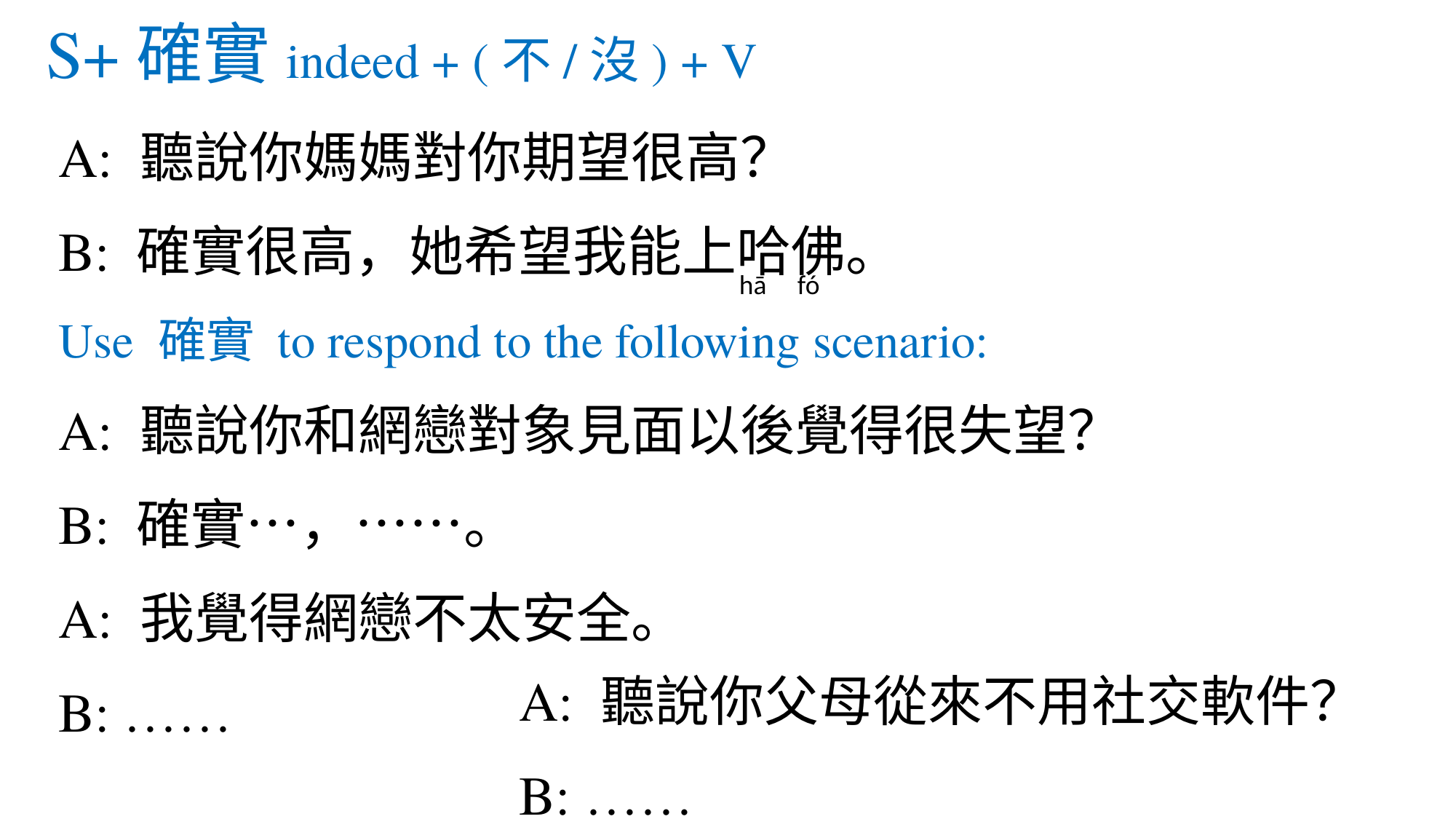

# S+確實indeed + (不/沒) + V
A: 聽說你媽媽對你期望很高？
B: 確實很高，她希望我能上哈佛。
Use 確實 to respond to the following scenario:
A: 聽說你和網戀對象見面以後覺得很失望？
B: 確實…，……。
A: 我覺得網戀不太安全。
B: ……
hā     fó
A: 聽說你父母從來不用社交軟件？
B: ……